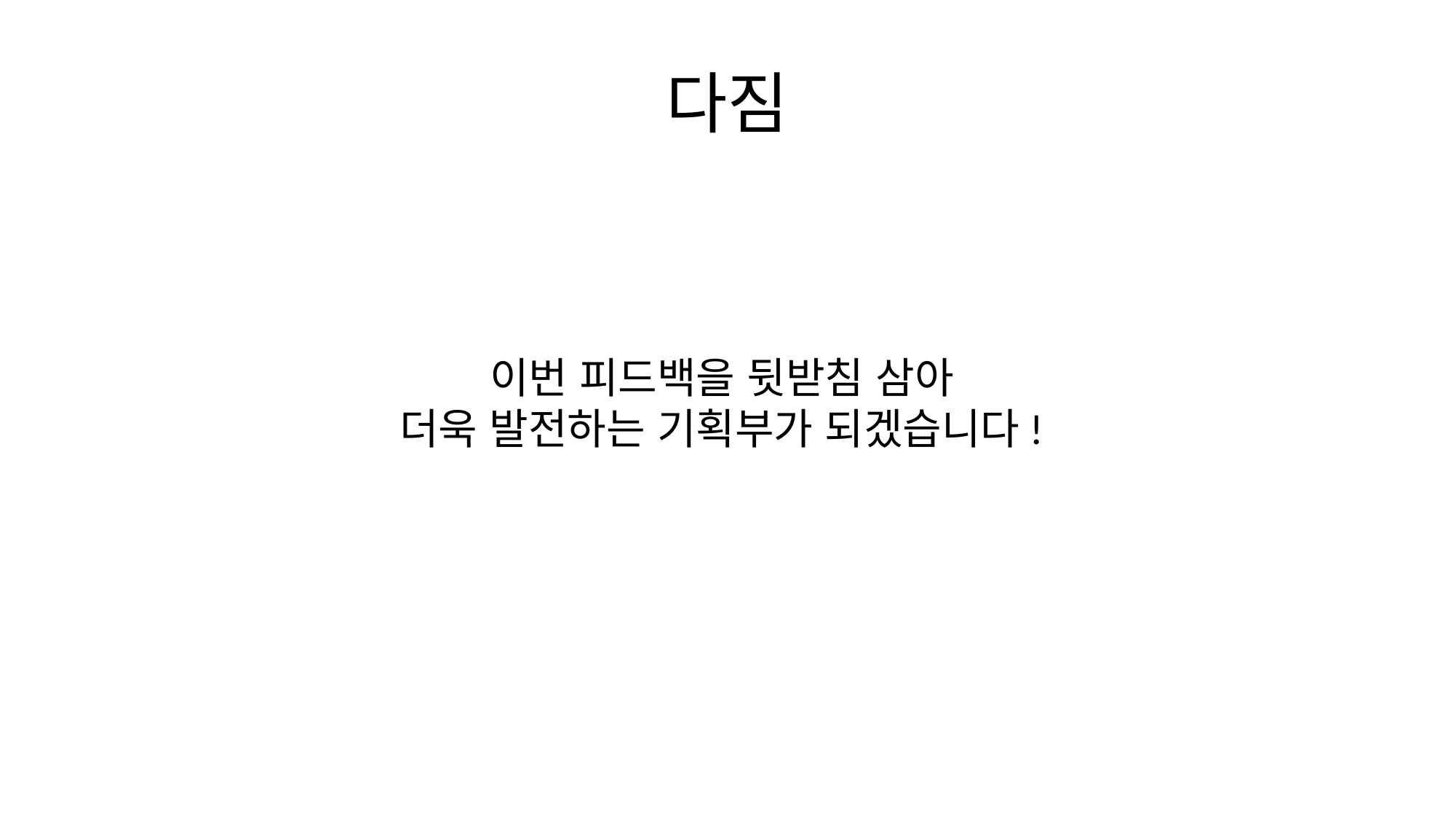

# 다짐
이번 피드백을 뒷받침 삼아
더욱 발전하는 기획부가 되겠습니다!